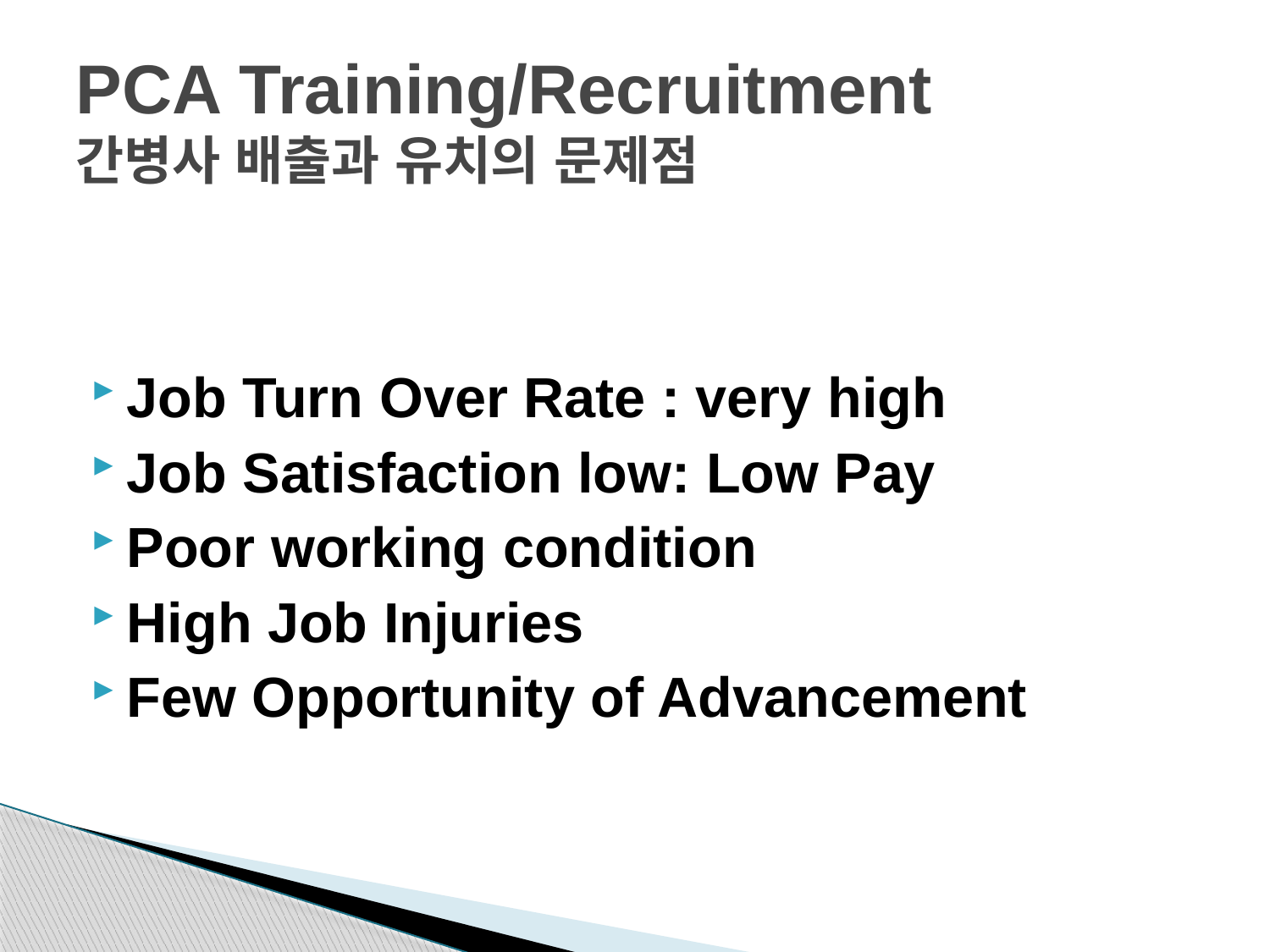

# PCA Training/Recruitment 간병사 배출과 유치의 문제점

Job Turn Over Rate : very high
Job Satisfaction low: Low Pay
Poor working condition
High Job Injuries
Few Opportunity of Advancement